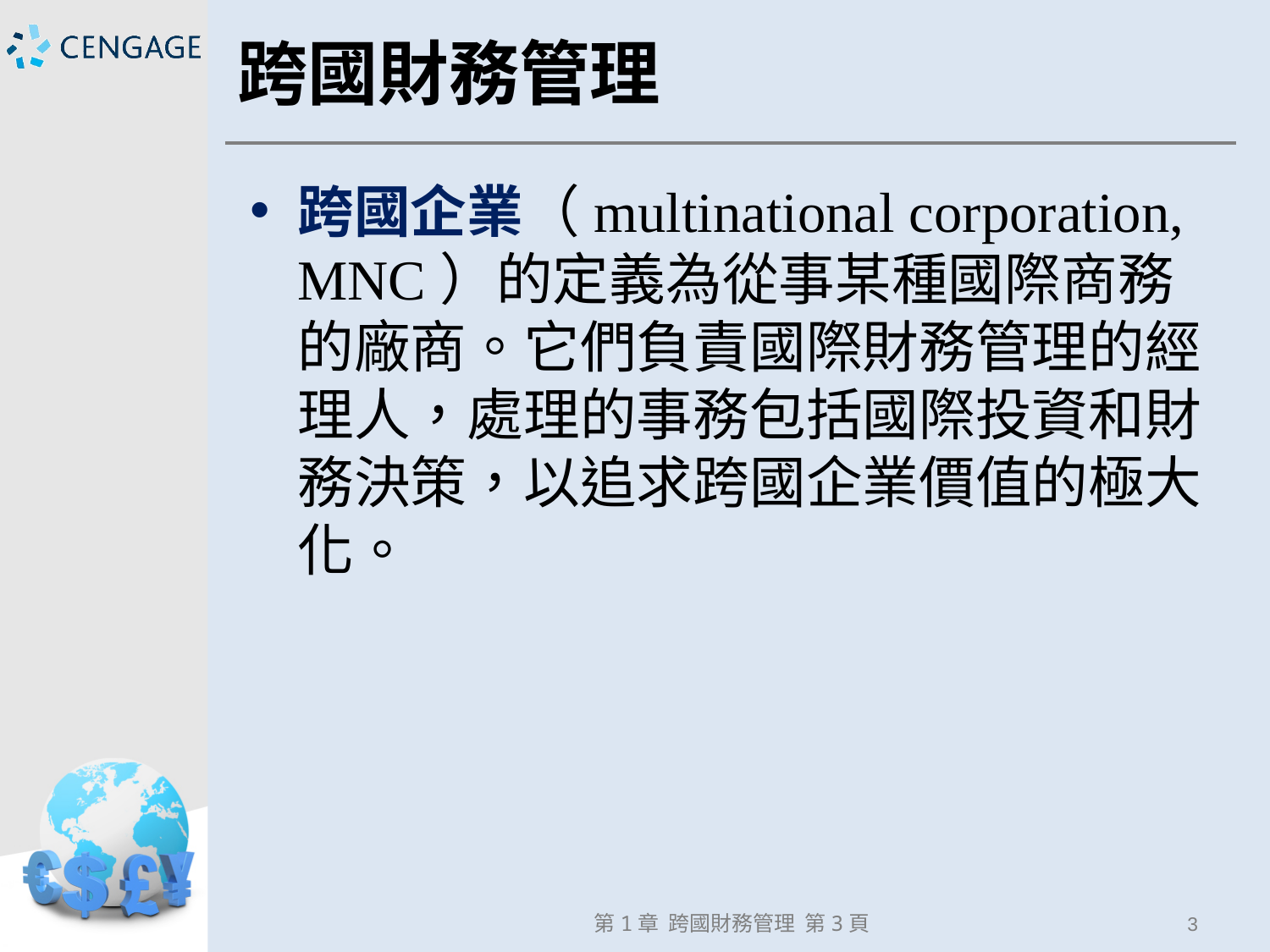

# 跨國財務管理
跨國企業（multinational corporation, MNC）的定義為從事某種國際商務的廠商。它們負責國際財務管理的經理人，處理的事務包括國際投資和財務決策，以追求跨國企業價值的極大化。
第1章  跨國財務管理  第3頁
3